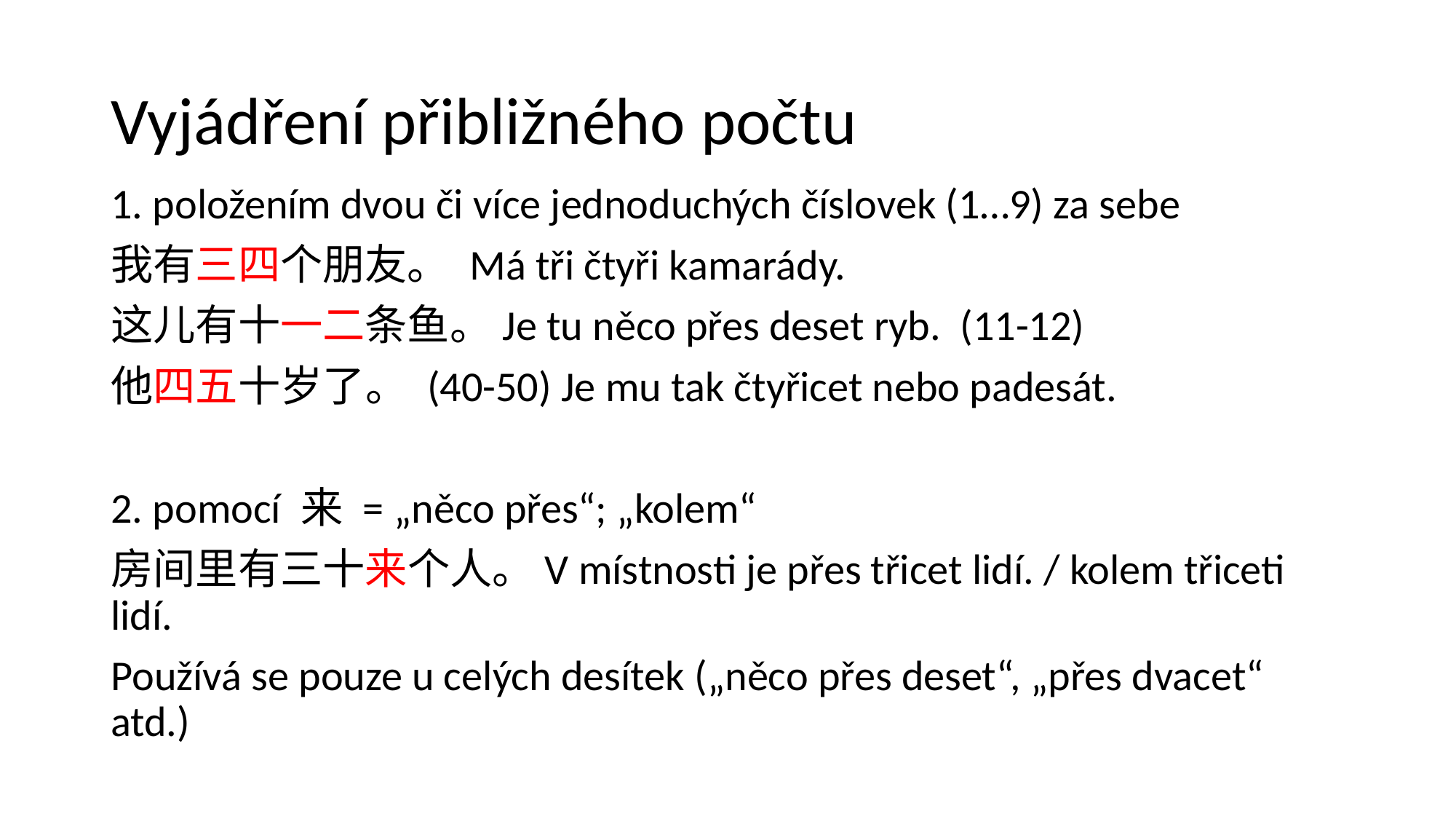

# Vyjádření přibližného počtu
1. položením dvou či více jednoduchých číslovek (1…9) za sebe
我有三四个朋友。 Má tři čtyři kamarády.
这儿有十一二条鱼。Je tu něco přes deset ryb.  (11-12)
他四五十岁了。 (40-50) Je mu tak čtyřicet nebo padesát.

2. pomocí 来 = „něco přes“; „kolem“
房间里有三十来个人。V místnosti je přes třicet lidí. / kolem třiceti lidí.
Používá se pouze u celých desítek („něco přes deset“, „přes dvacet“ atd.)